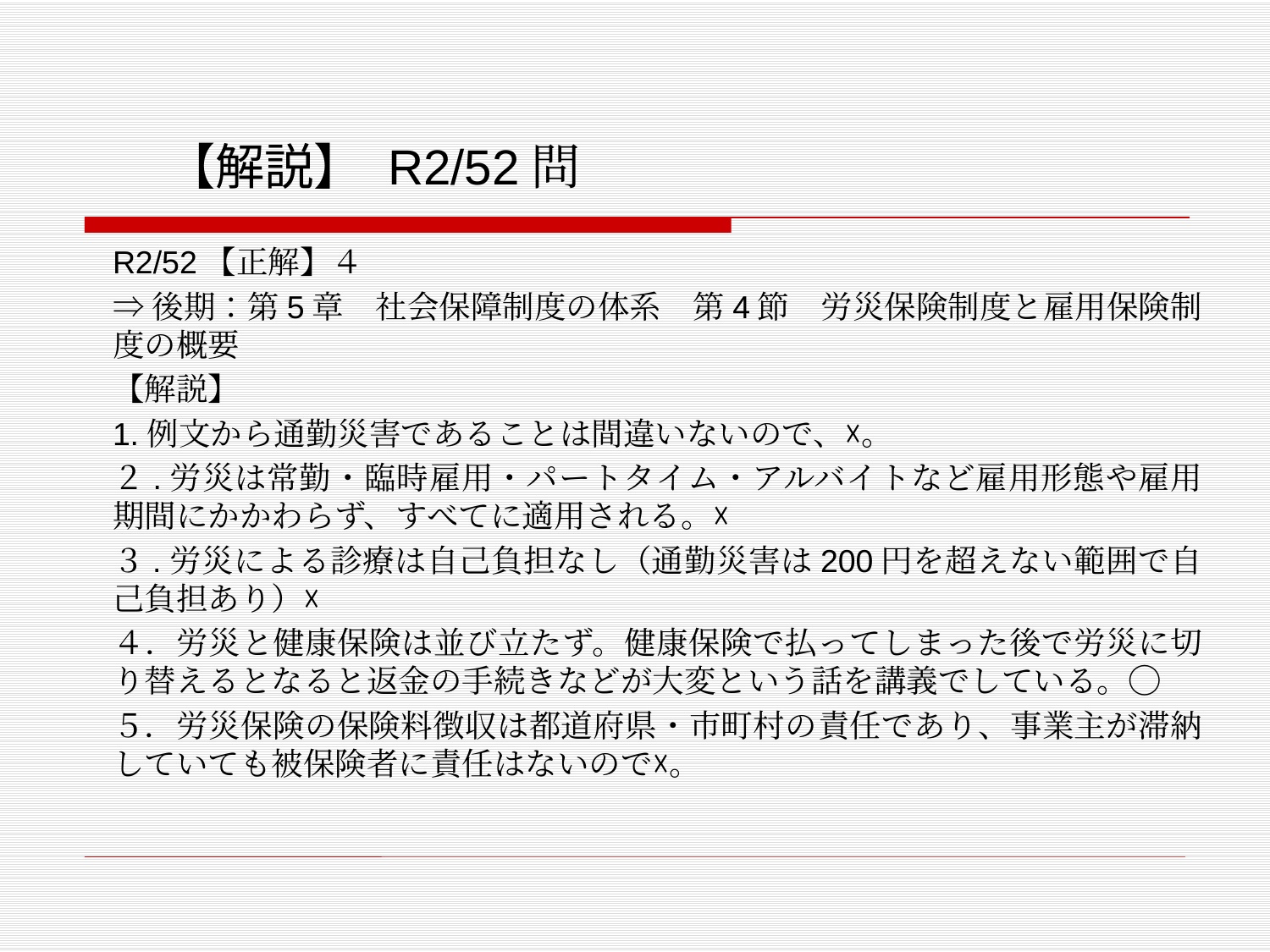

# 【解説】 R2/52問
R2/52【正解】４
⇒後期：第5章　社会保障制度の体系　第4節　労災保険制度と雇用保険制度の概要
【解説】
1.例文から通勤災害であることは間違いないので、☓。
２.労災は常勤・臨時雇用・パートタイム・アルバイトなど雇用形態や雇用期間にかかわらず、すべてに適用される。☓
３.労災による診療は自己負担なし（通勤災害は200円を超えない範囲で自己負担あり）☓
４．労災と健康保険は並び立たず。健康保険で払ってしまった後で労災に切り替えるとなると返金の手続きなどが大変という話を講義でしている。◯
５．労災保険の保険料徴収は都道府県・市町村の責任であり、事業主が滞納していても被保険者に責任はないので☓。